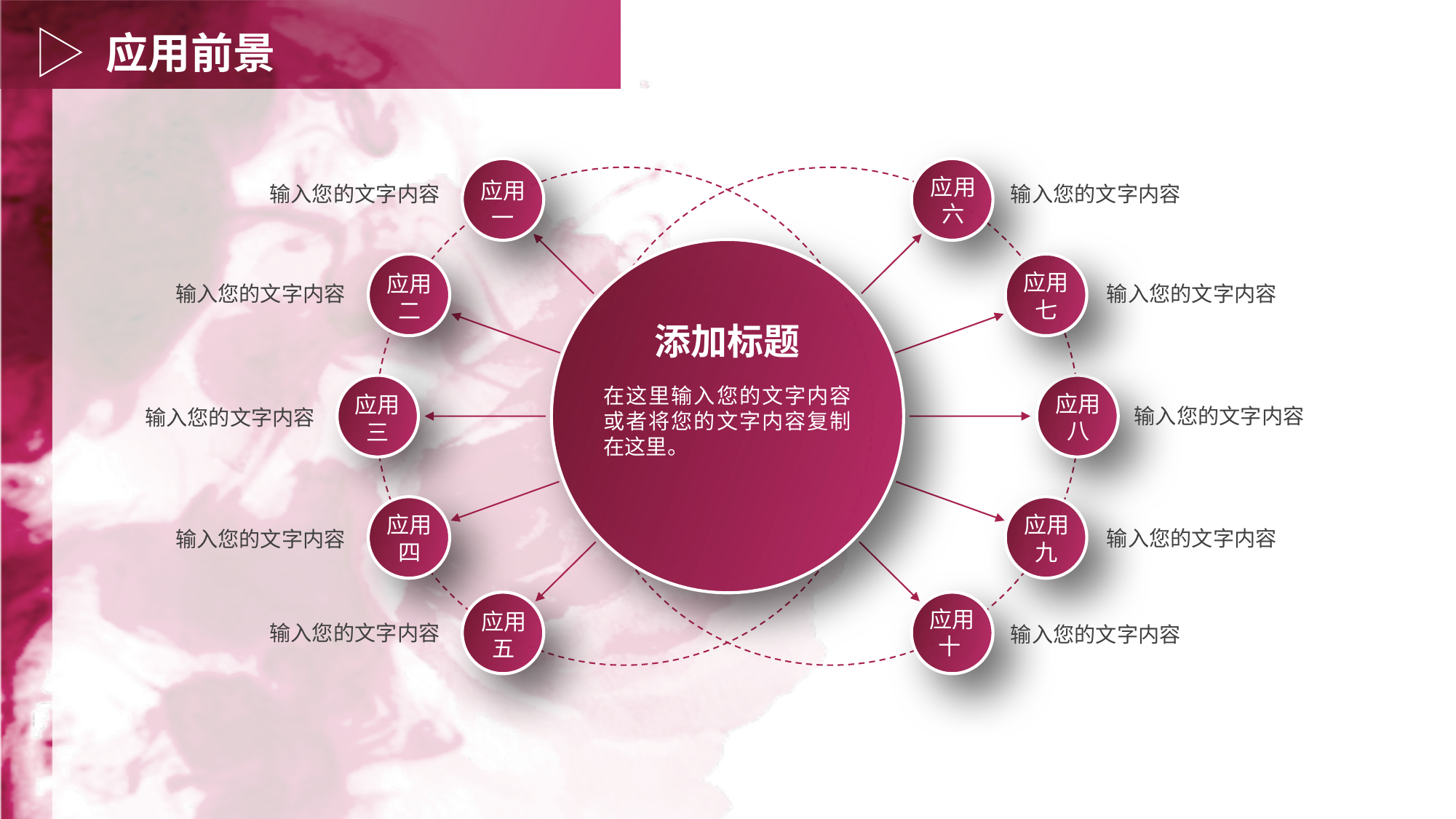

应用前景

应用六

应用一
输入您的文字内容
输入您的文字内容

应用七
应用二
输入您的文字内容
输入您的文字内容
添加标题

在这里输入您的文字内容或者将您的文字内容复制在这里。
应用八
应用三
输入您的文字内容
输入您的文字内容

应用四
应用九
输入您的文字内容
输入您的文字内容

应用十
应用五
输入您的文字内容
输入您的文字内容